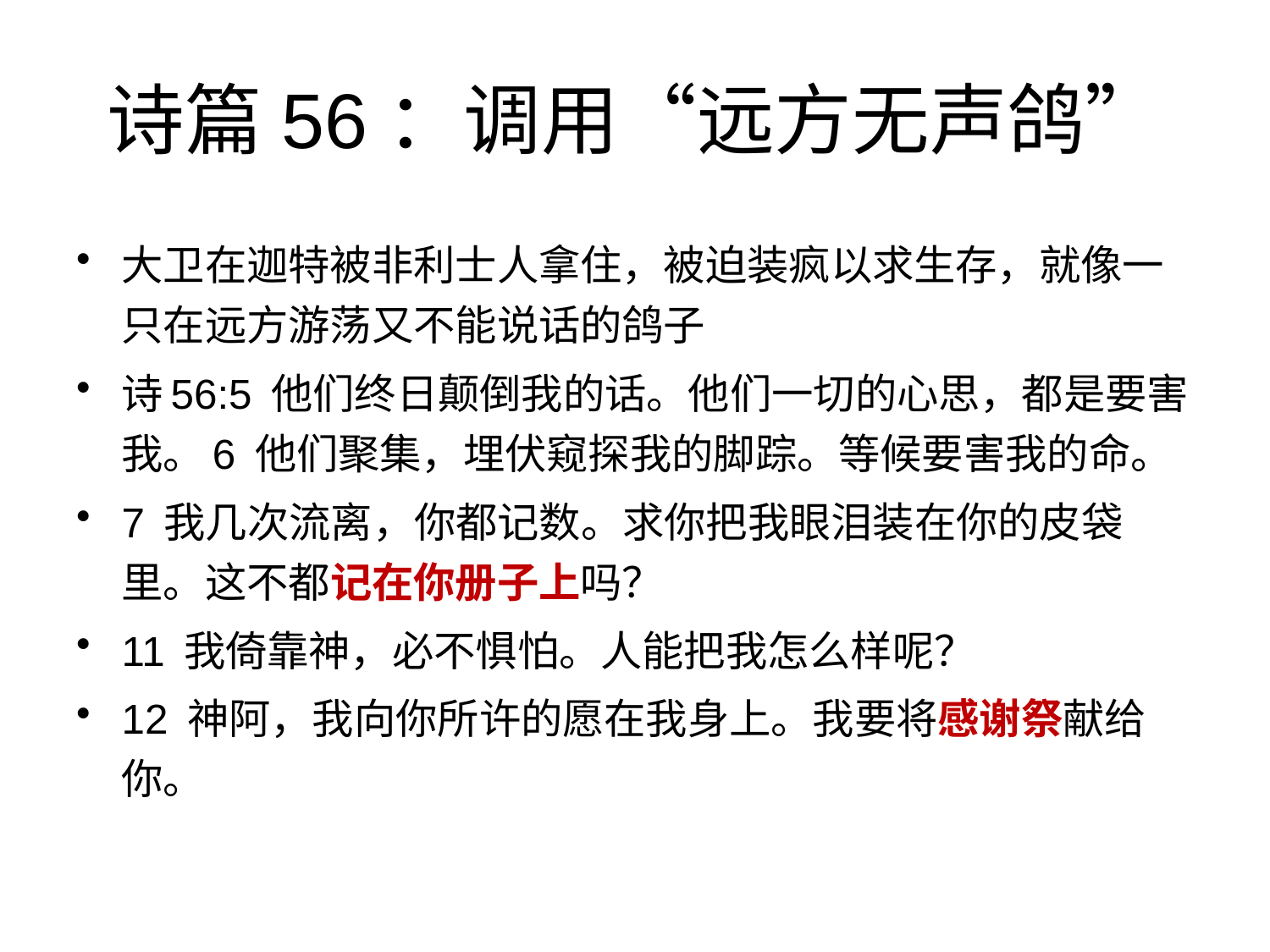

# 诗篇56：调用“远方无声鸽”
大卫在迦特被非利士人拿住，被迫装疯以求生存，就像一只在远方游荡又不能说话的鸽子
诗56:5 他们终日颠倒我的话。他们一切的心思，都是要害我。6 他们聚集，埋伏窥探我的脚踪。等候要害我的命。
7 我几次流离，你都记数。求你把我眼泪装在你的皮袋里。这不都记在你册子上吗？
11 我倚靠神，必不惧怕。人能把我怎么样呢？
12 神阿，我向你所许的愿在我身上。我要将感谢祭献给你。